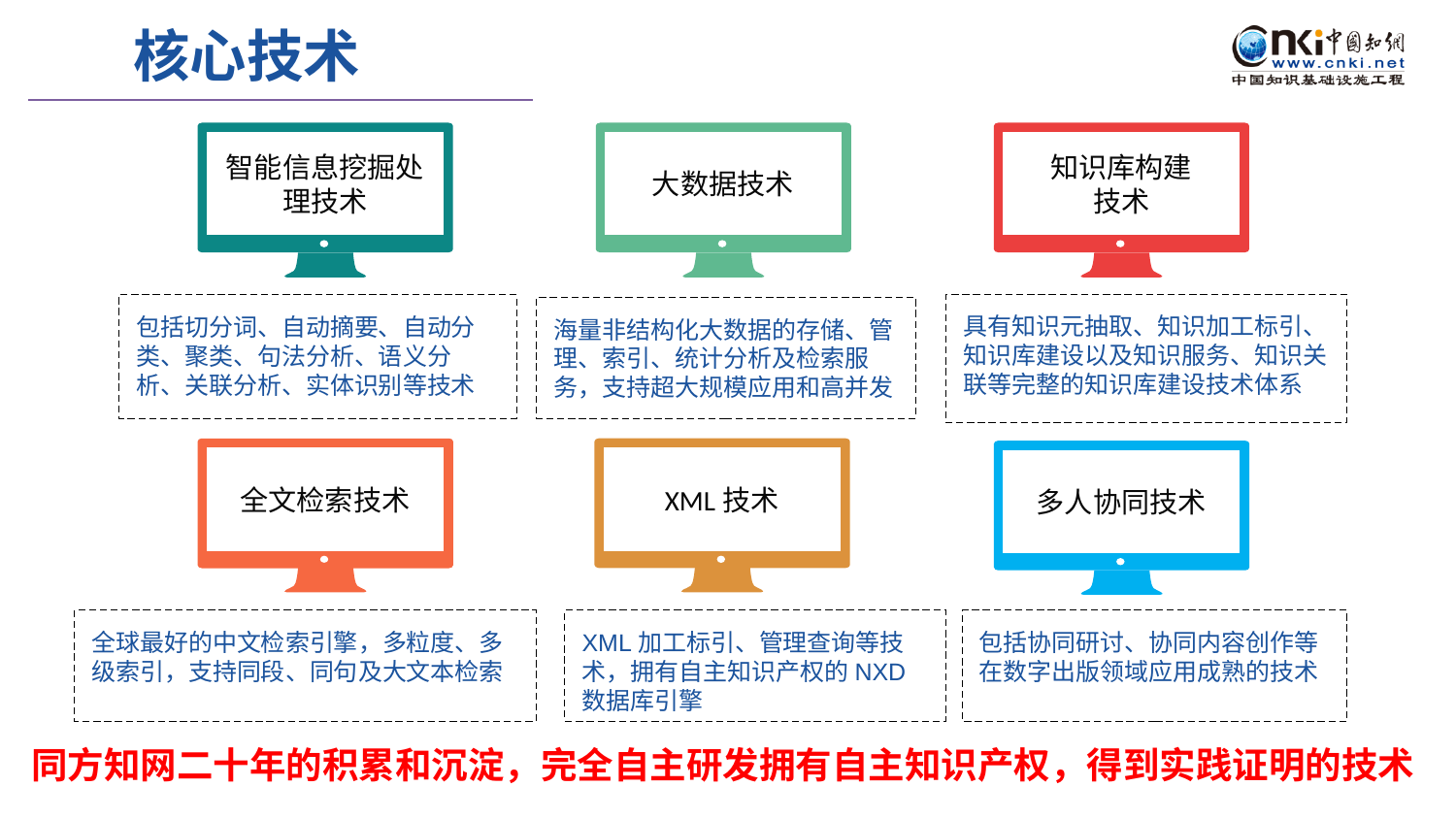

核心技术

智能信息挖掘处理技术

大数据技术

知识库构建
技术

具有知识元抽取、知识加工标引、知识库建设以及知识服务、知识关联等完整的知识库建设技术体系
包括切分词、自动摘要、自动分类、聚类、句法分析、语义分析、关联分析、实体识别等技术
海量非结构化大数据的存储、管理、索引、统计分析及检索服务，支持超大规模应用和高并发

全文检索技术

XML技术

多人协同技术

全球最好的中文检索引擎，多粒度、多级索引，支持同段、同句及大文本检索
XML加工标引、管理查询等技术，拥有自主知识产权的NXD数据库引擎
包括协同研讨、协同内容创作等在数字出版领域应用成熟的技术
同方知网二十年的积累和沉淀，完全自主研发拥有自主知识产权，得到实践证明的技术